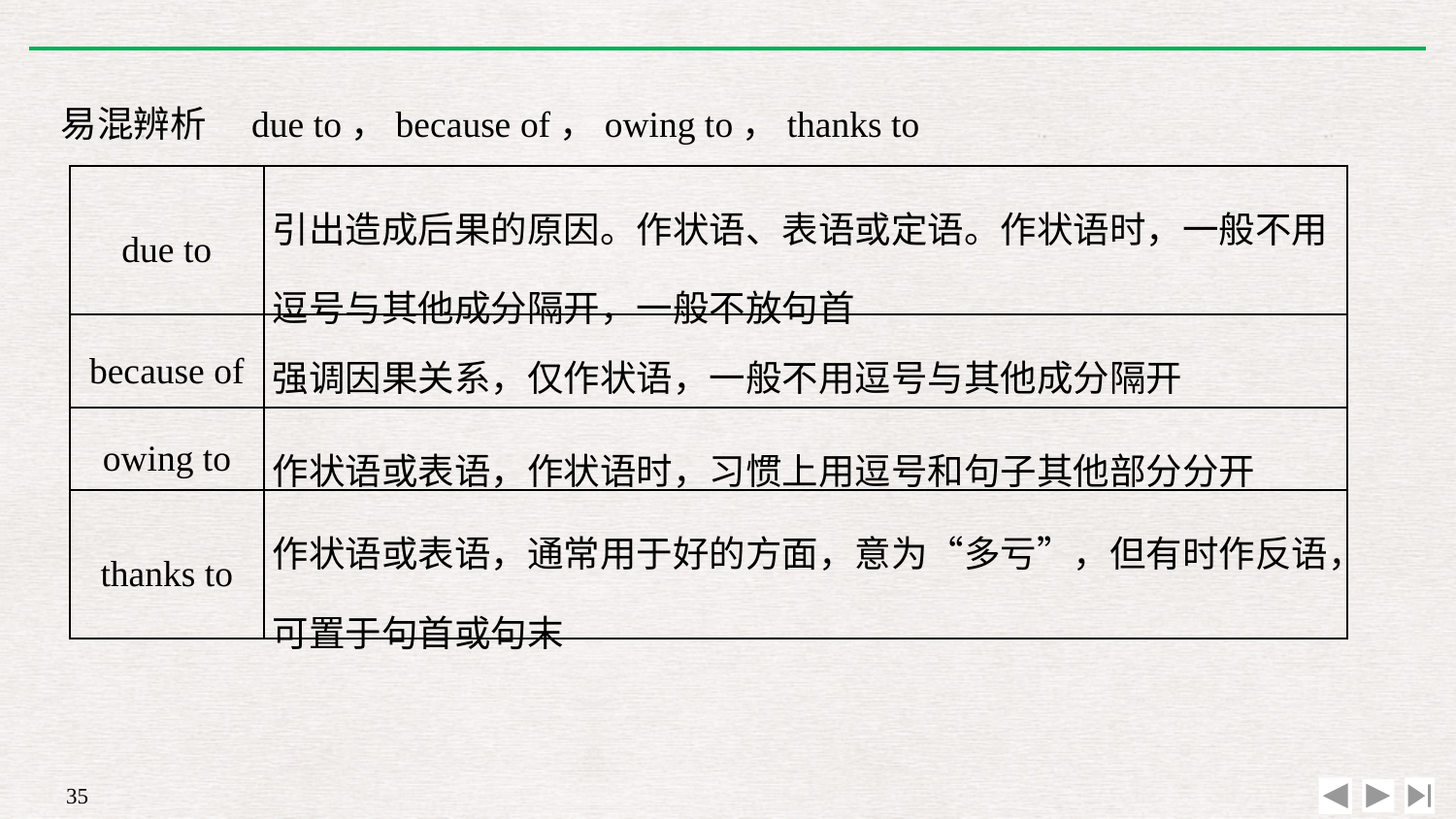

易混辨析　due to，because of，owing to，thanks to
| due to | 引出造成后果的原因。作状语、表语或定语。作状语时，一般不用逗号与其他成分隔开，一般不放句首 |
| --- | --- |
| because of | 强调因果关系，仅作状语，一般不用逗号与其他成分隔开 |
| owing to | 作状语或表语，作状语时，习惯上用逗号和句子其他部分分开 |
| thanks to | 作状语或表语，通常用于好的方面，意为“多亏”，但有时作反语，可置于句首或句末 |